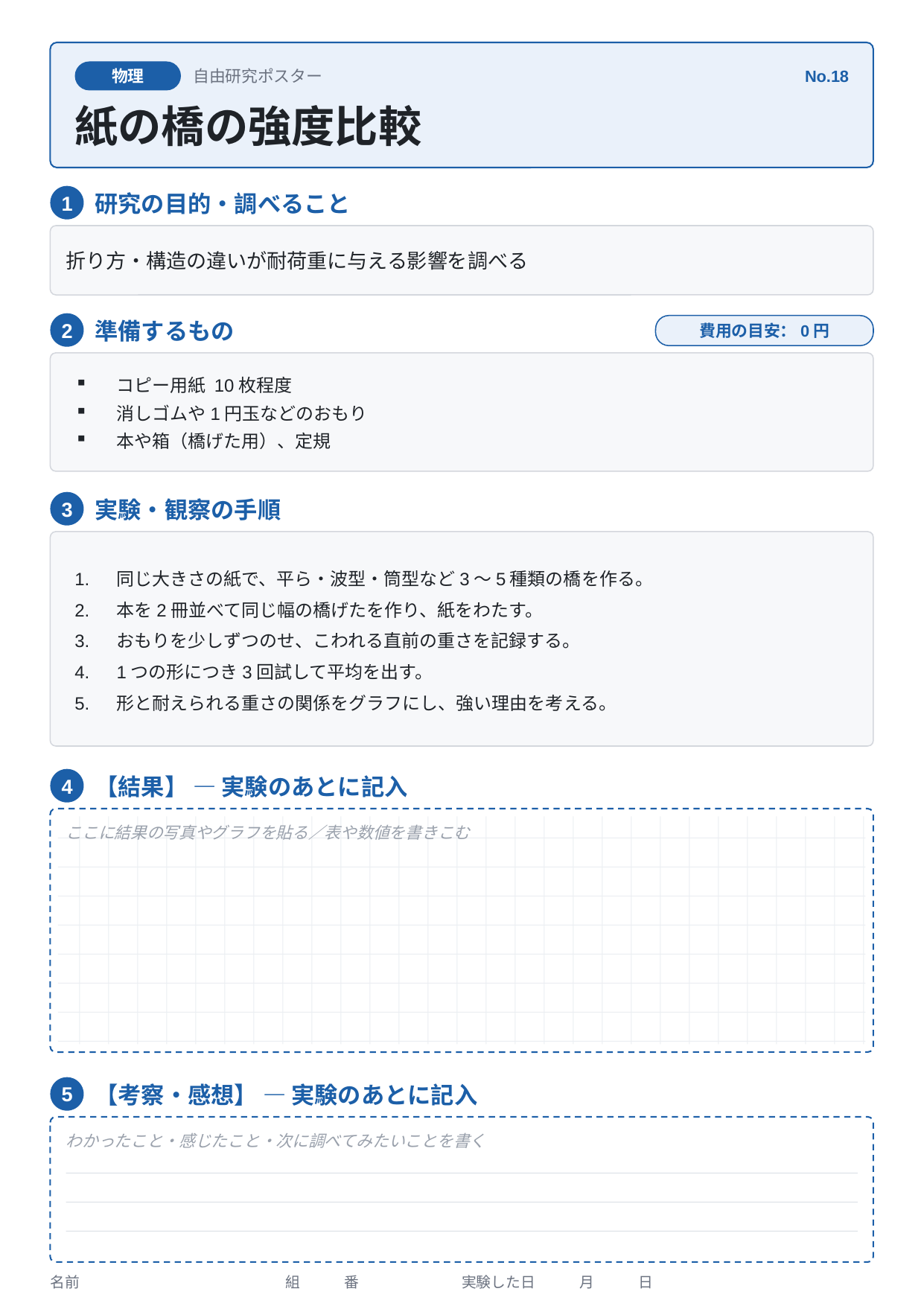

物理
自由研究ポスター
No.18
紙の橋の強度比較
研究の目的・調べること

1

折り方・構造の違いが耐荷重に与える影響を調べる
準備するもの

2

費用の目安：0円

コピー用紙 10枚程度
消しゴムや1円玉などのおもり
本や箱（橋げた用）、定規
実験・観察の手順

3

同じ大きさの紙で、平ら・波型・筒型など3〜5種類の橋を作る。
本を2冊並べて同じ幅の橋げたを作り、紙をわたす。
おもりを少しずつのせ、こわれる直前の重さを記録する。
1つの形につき3回試して平均を出す。
形と耐えられる重さの関係をグラフにし、強い理由を考える。
【結果】 — 実験のあとに記入

4

ここに結果の写真やグラフを貼る／表や数値を書きこむ

【考察・感想】 — 実験のあとに記入

5

わかったこと・感じたこと・次に調べてみたいことを書く

名前　　　　　　　　　　　　　　組　　　番　　　　　　　実験した日　　　月　　　日